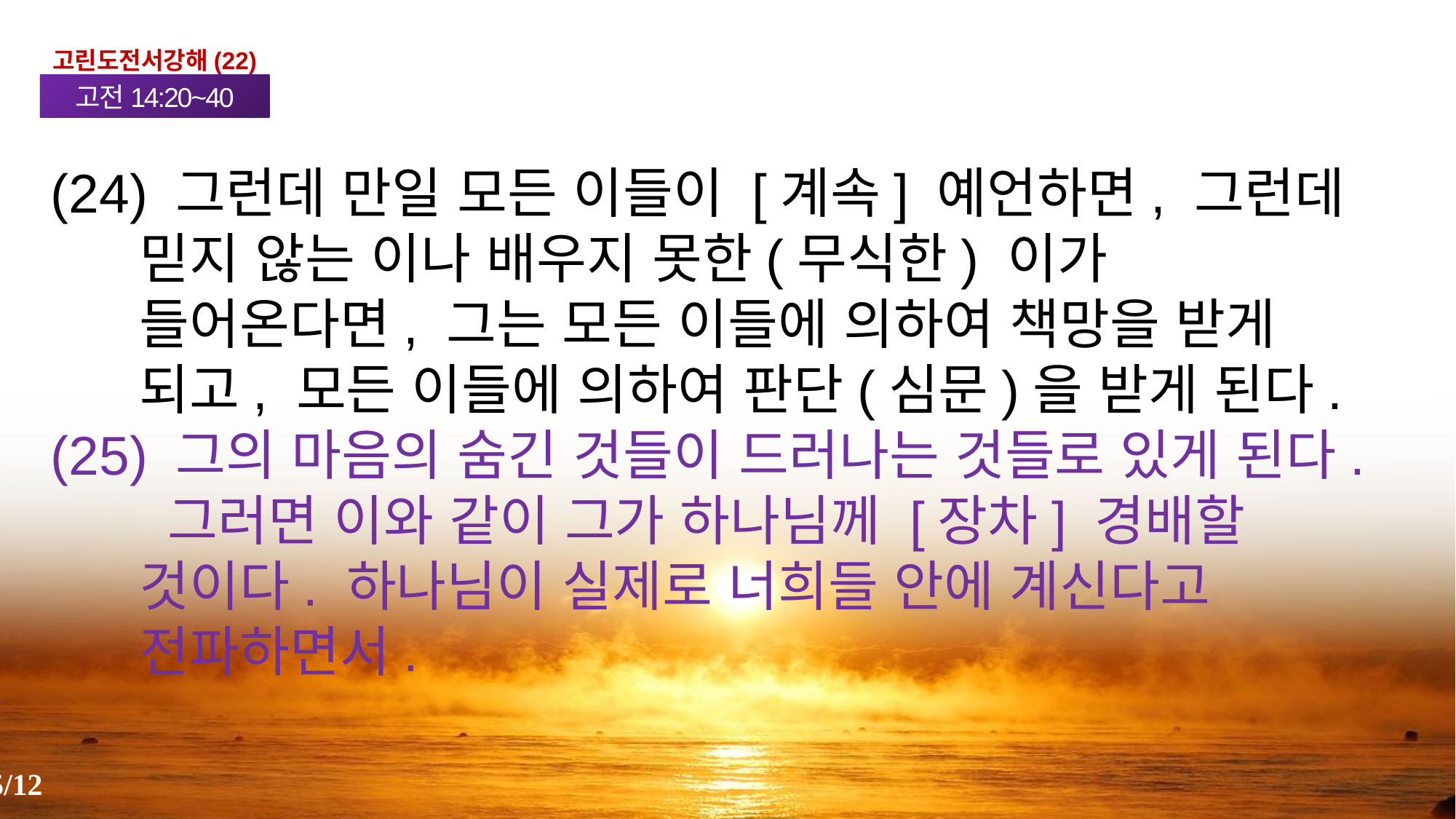

고린도전서강해(22)
고전14:20~40

(24) 그런데 만일 모든 이들이 [계속] 예언하면, 그런데 믿지 않는 이나 배우지 못한(무식한) 이가 들어온다면, 그는 모든 이들에 의하여 책망을 받게 되고, 모든 이들에 의하여 판단(심문)을 받게 된다.
(25) 그의 마음의 숨긴 것들이 드러나는 것들로 있게 된다. 그러면 이와 같이 그가 하나님께 [장차] 경배할 것이다. 하나님이 실제로 너희들 안에 계신다고 전파하면서.